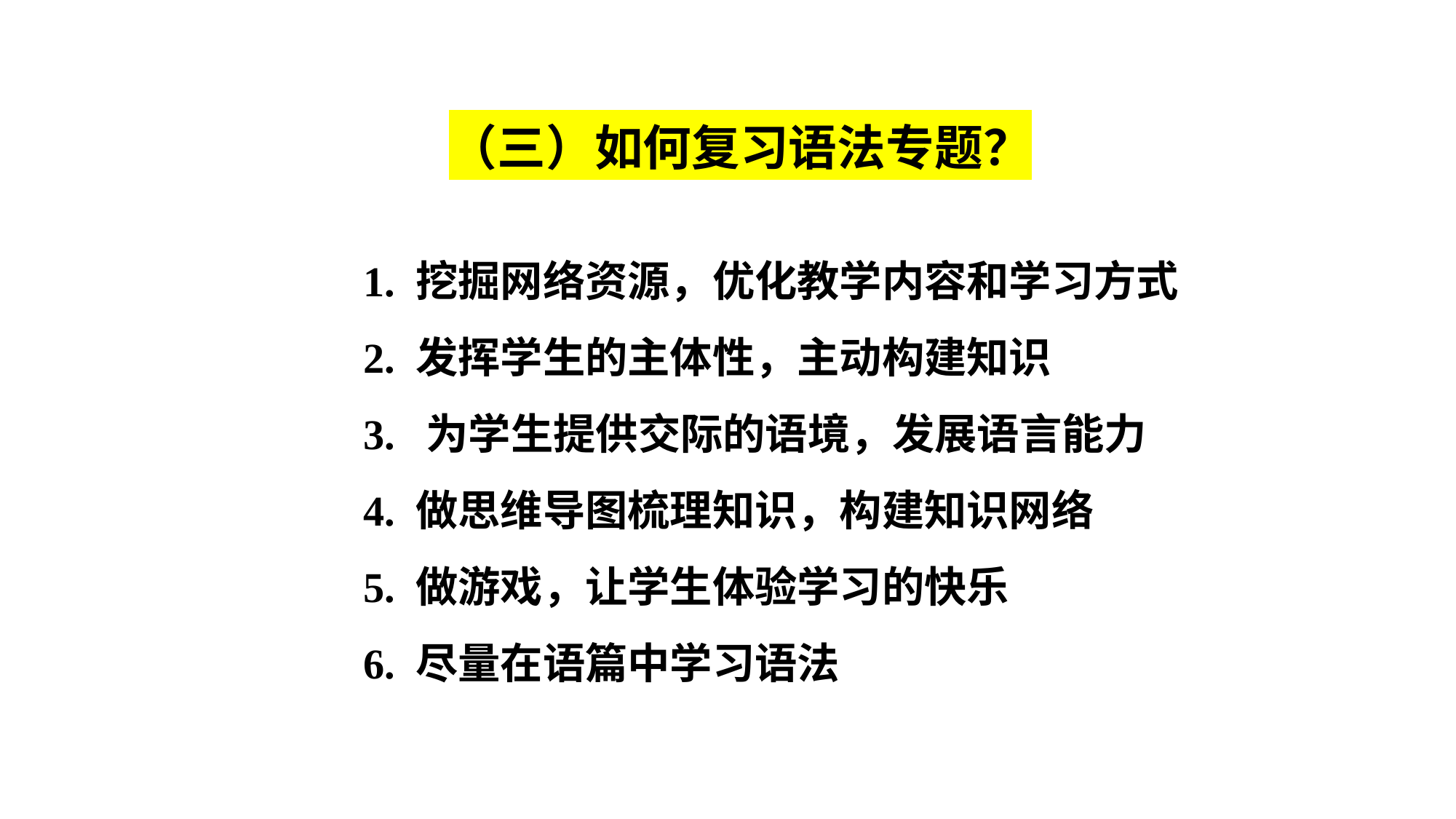

（三）如何复习语法专题？
1. 挖掘网络资源，优化教学内容和学习方式
2. 发挥学生的主体性，主动构建知识
3.  为学生提供交际的语境，发展语言能力
4. 做思维导图梳理知识，构建知识网络
5. 做游戏，让学生体验学习的快乐
6. 尽量在语篇中学习语法